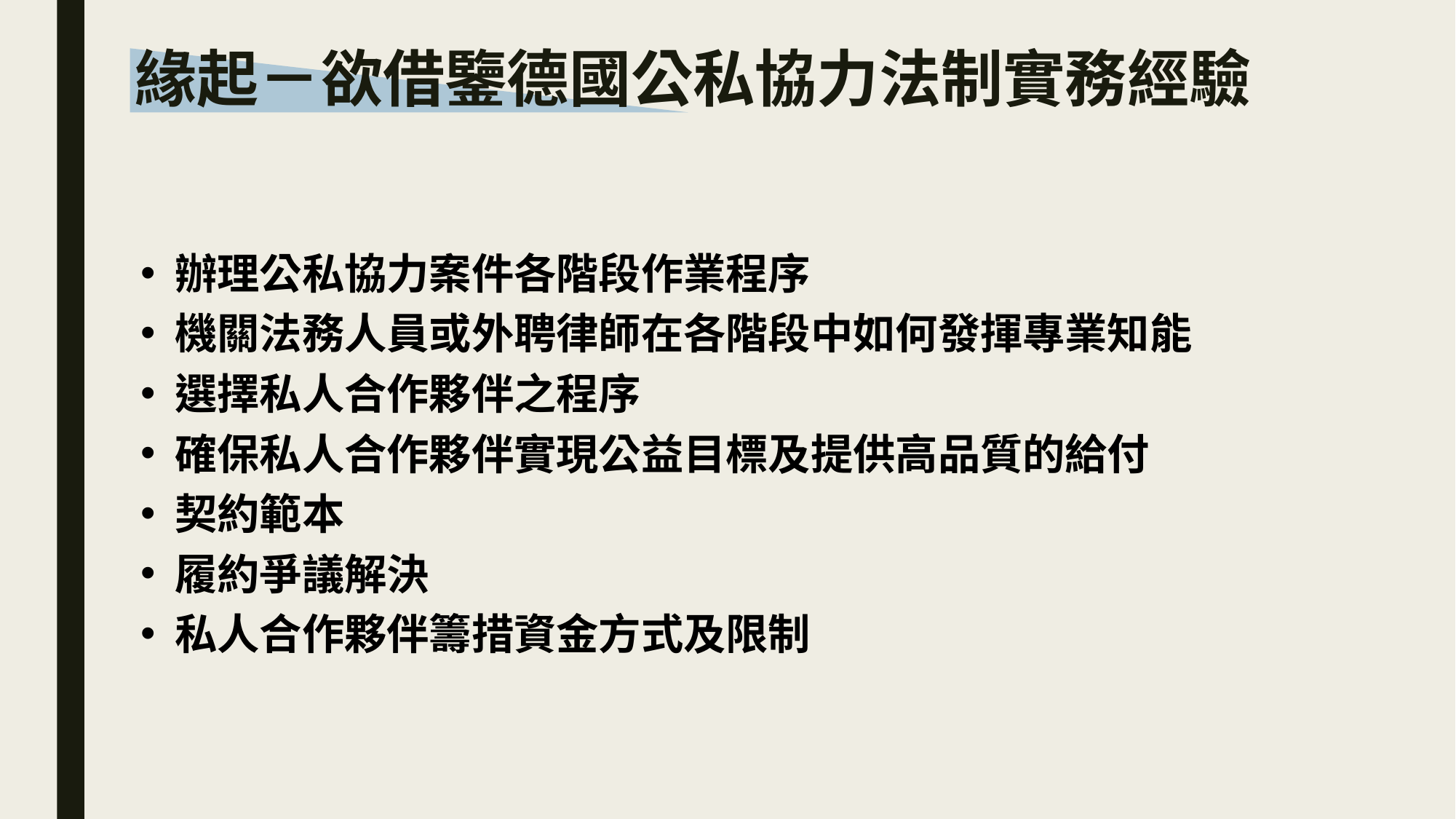

# 緣起－欲借鑒德國公私協力法制實務經驗

辦理公私協力案件各階段作業程序
機關法務人員或外聘律師在各階段中如何發揮專業知能
選擇私人合作夥伴之程序
確保私人合作夥伴實現公益目標及提供高品質的給付
契約範本
履約爭議解決
私人合作夥伴籌措資金方式及限制